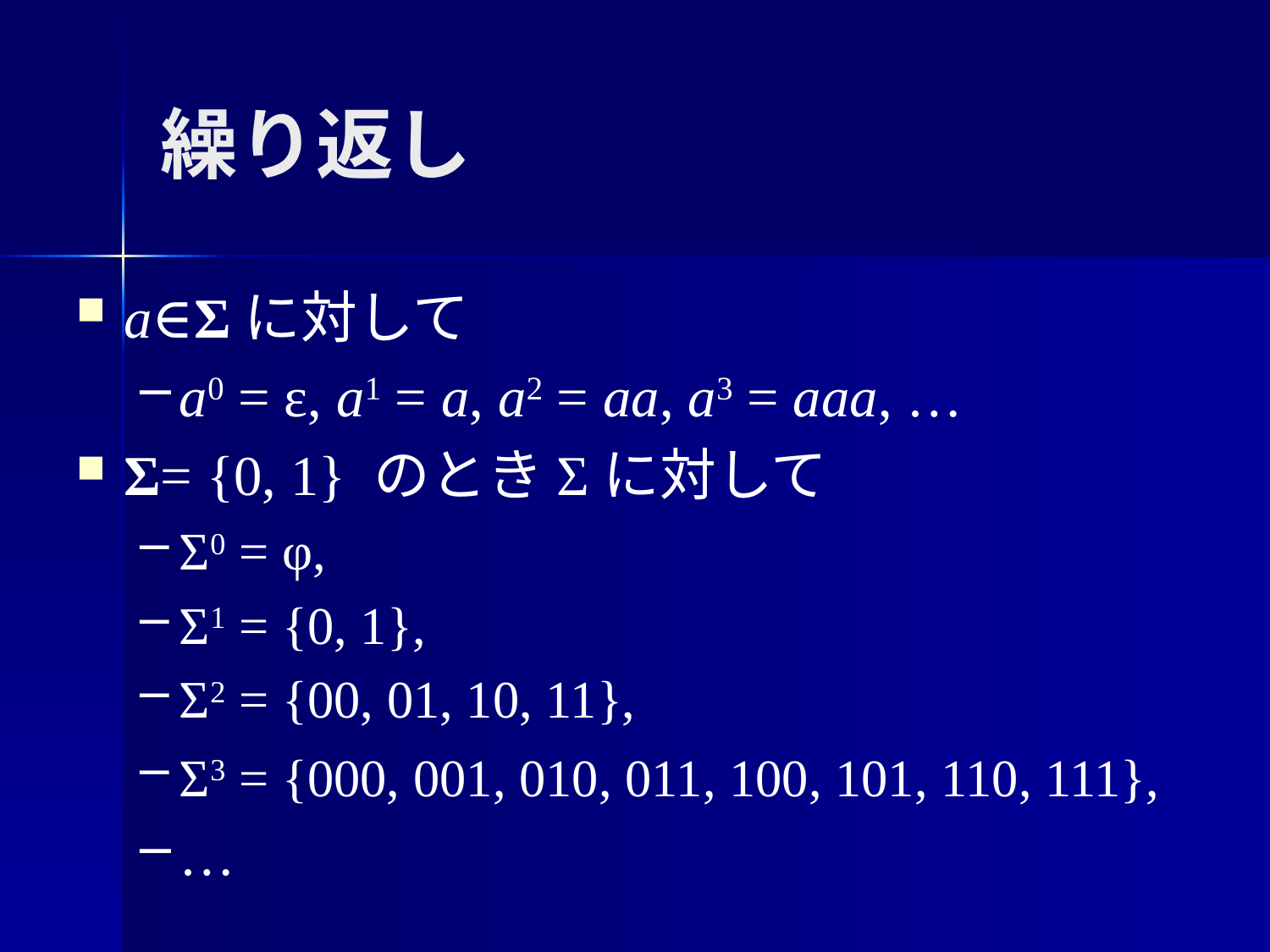

# 繰り返し
a∈Σに対して
a0 = ε, a1 = a, a2 = aa, a3 = aaa, …
Σ= {0, 1} のときΣに対して
Σ0 = φ,
Σ1 = {0, 1},
Σ2 = {00, 01, 10, 11},
Σ3 = {000, 001, 010, 011, 100, 101, 110, 111},
…